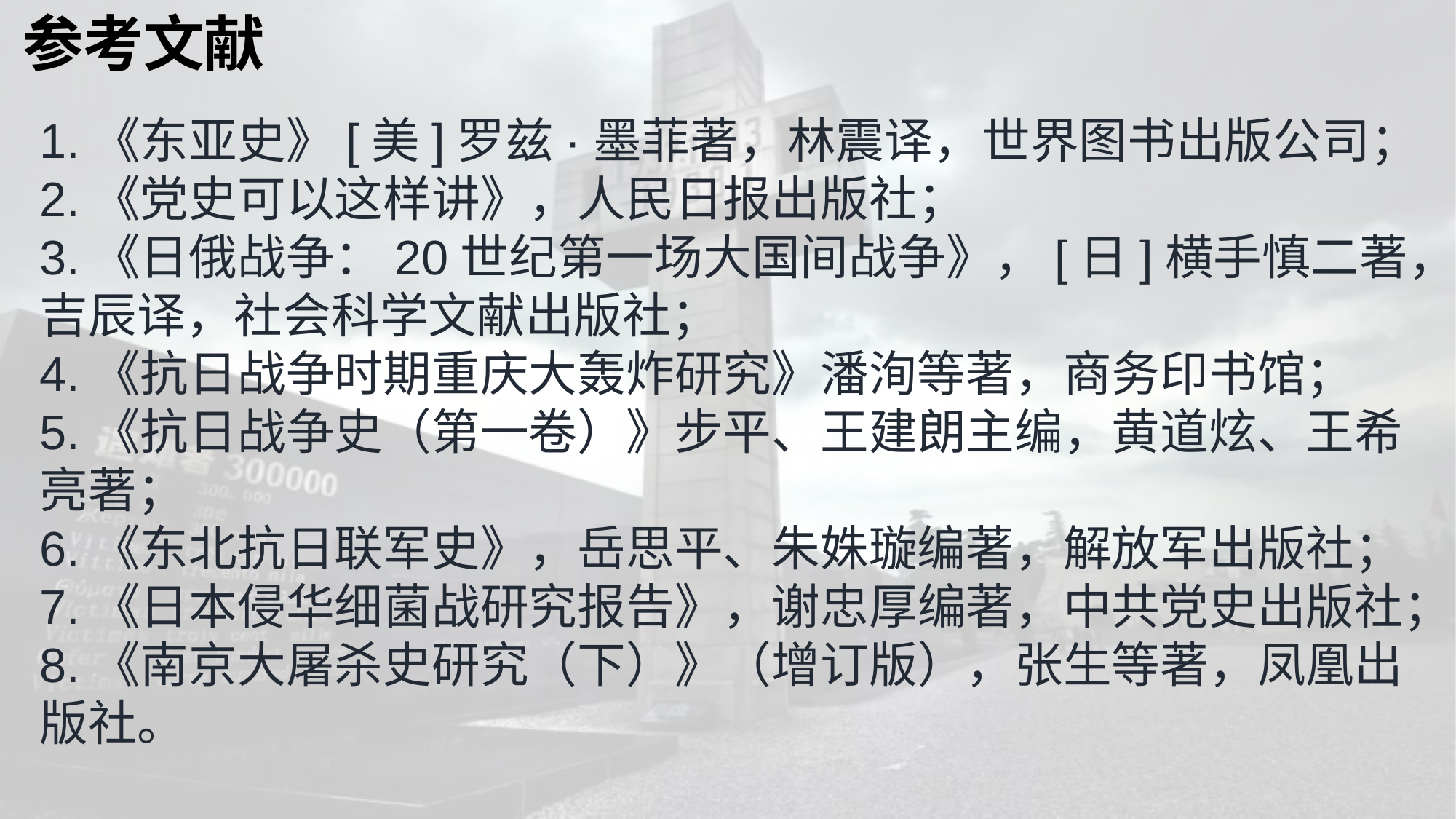

参考文献

1.《东亚史》[美]罗兹·墨菲著，林震译，世界图书出版公司；
2.《党史可以这样讲》，人民日报出版社；
3.《日俄战争：20世纪第一场大国间战争》，[日]横手慎二著，吉辰译，社会科学文献出版社；
4.《抗日战争时期重庆大轰炸研究》潘洵等著，商务印书馆；
5.《抗日战争史（第一卷）》步平、王建朗主编，黄道炫、王希亮著；
6.《东北抗日联军史》，岳思平、朱姝璇编著，解放军出版社；
7.《日本侵华细菌战研究报告》，谢忠厚编著，中共党史出版社；
8.《南京大屠杀史研究（下）》（增订版），张生等著，凤凰出版社。